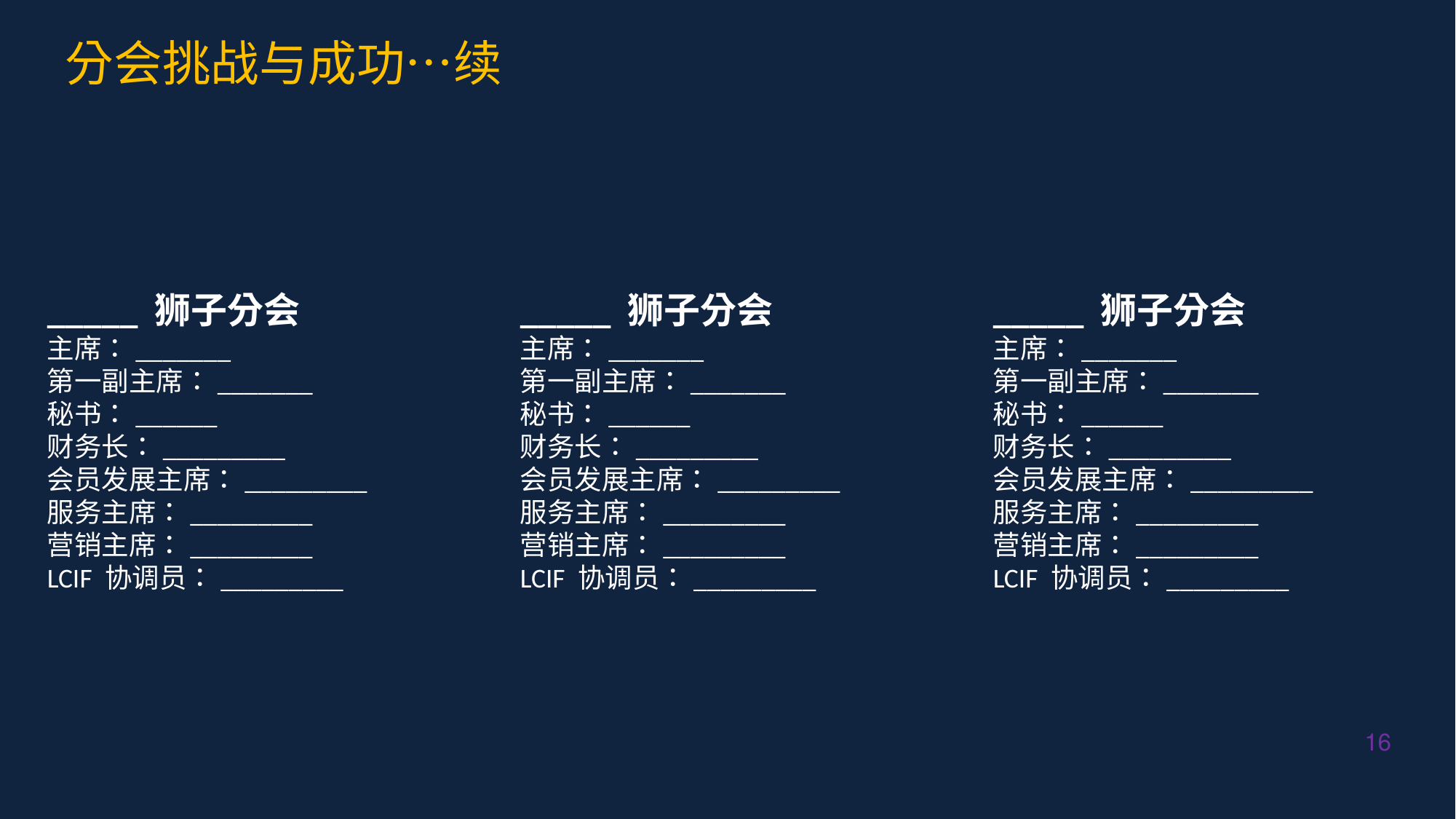

分会挑战与成功…续
_____ 狮子分会
主席：_______
第一副主席：_______
秘书：______
财务长：_________
会员发展主席：_________
服务主席：_________
营销主席：_________
LCIF 协调员：_________
_____ 狮子分会
主席：_______
第一副主席：_______
秘书：______
财务长：_________
会员发展主席：_________
服务主席：_________
营销主席：_________
LCIF 协调员：_________
_____ 狮子分会
主席：_______
第一副主席：_______
秘书：______
财务长：_________
会员发展主席：_________
服务主席：_________
营销主席：_________
LCIF 协调员：_________